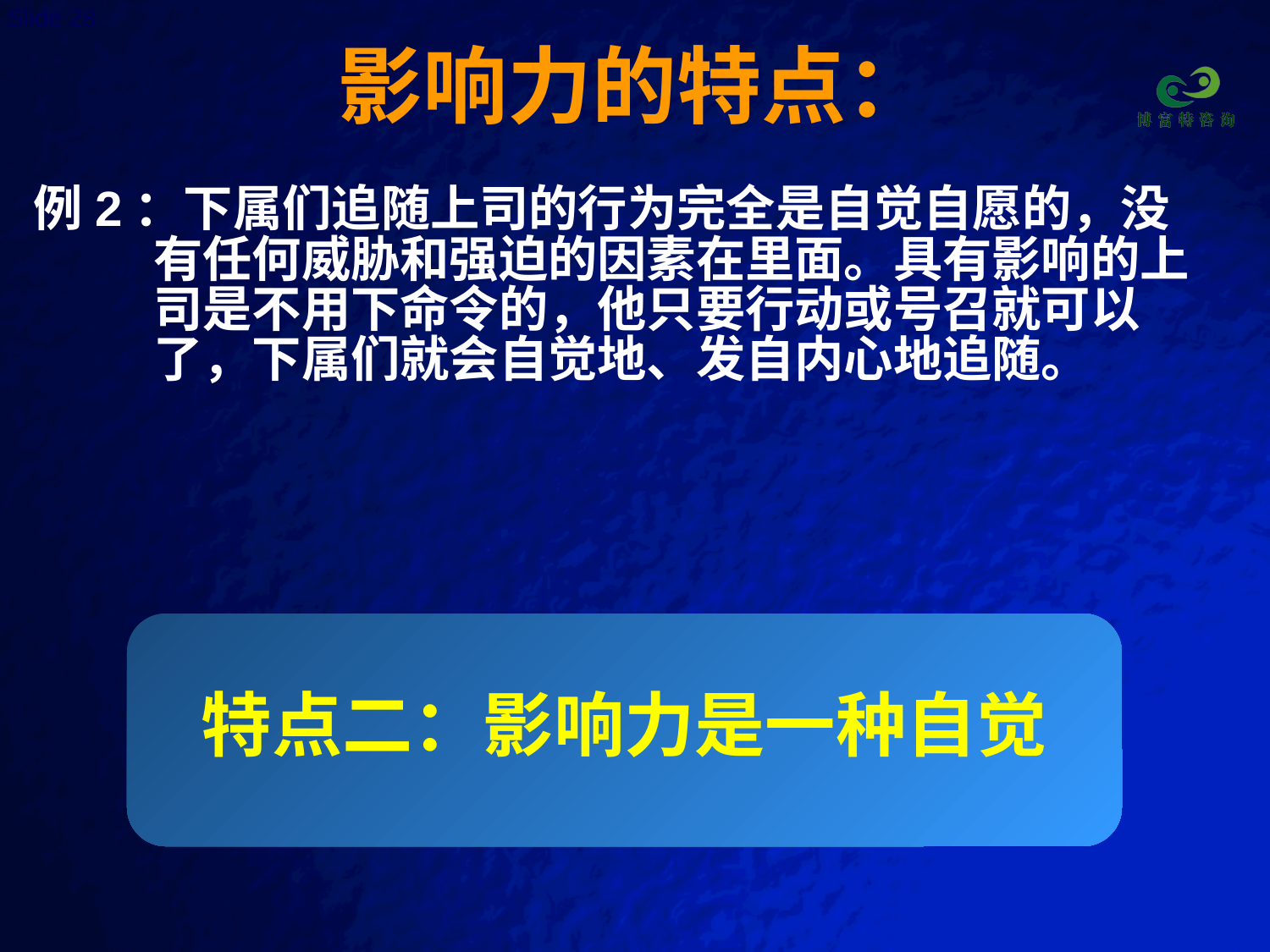

# 影响力的特点：
例2：下属们追随上司的行为完全是自觉自愿的，没有任何威胁和强迫的因素在里面。具有影响的上司是不用下命令的，他只要行动或号召就可以了，下属们就会自觉地、发自内心地追随。
特点二：影响力是一种自觉